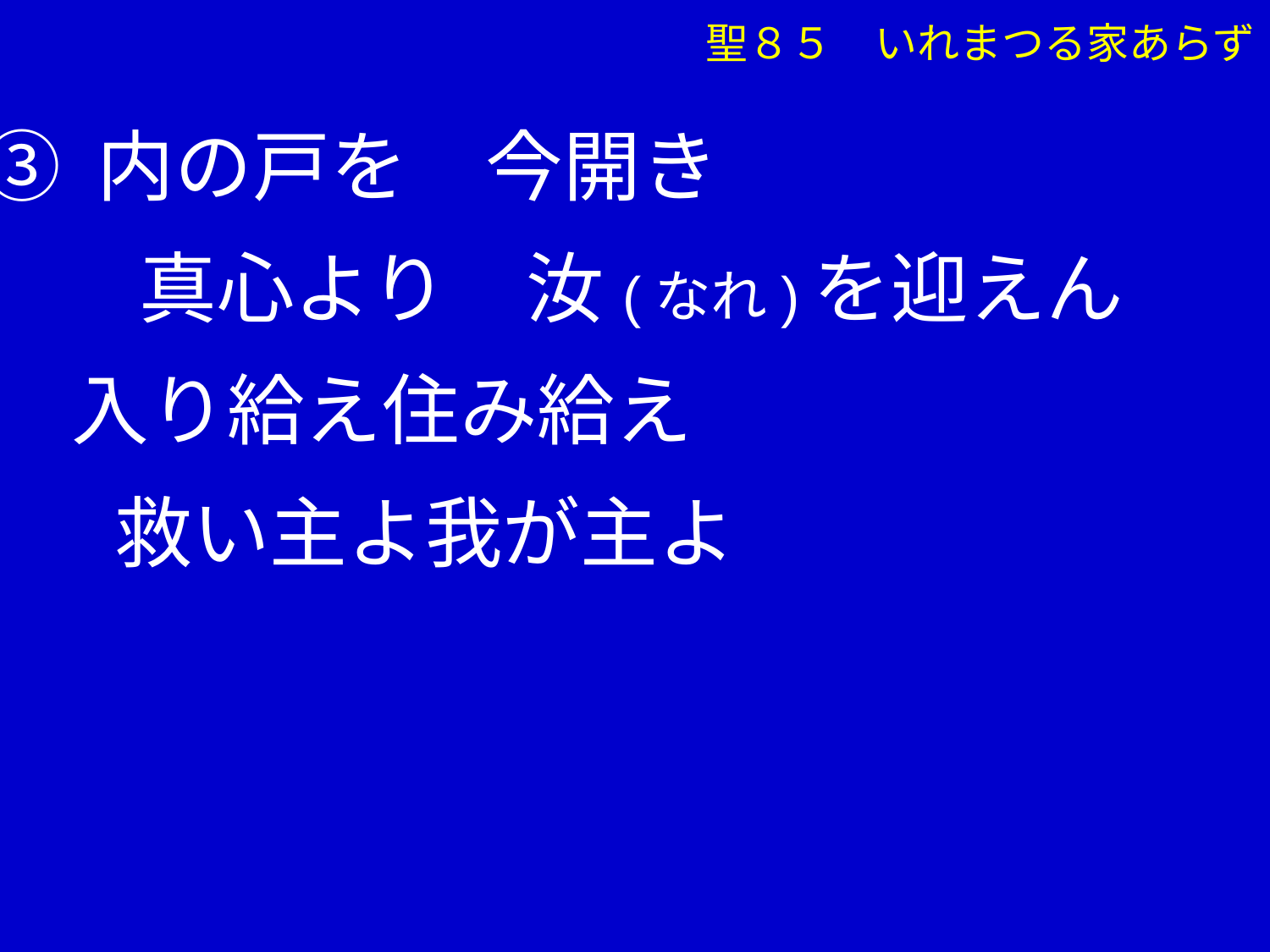

聖８５　いれまつる家あらず
③ 内の戸を　今開き
　　真心より　汝(なれ)を迎えん
    入り給え住み給え
  　救い主よ我が主よ